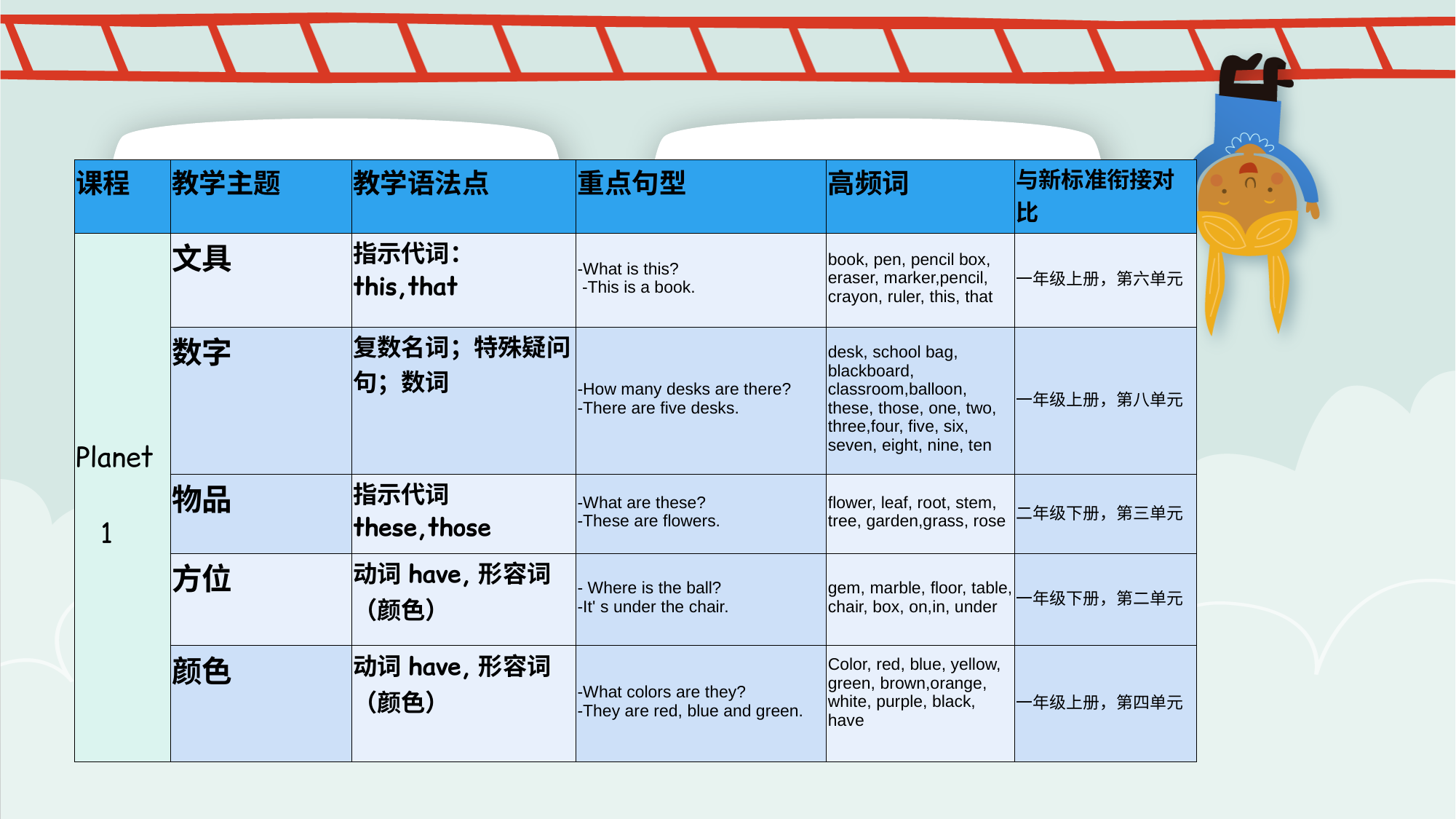

| 课程 | 教学主题 | 教学语法点 | 重点句型 | 高频词 | 与新标准衔接对比 |
| --- | --- | --- | --- | --- | --- |
| Planet 1 | 文具 | 指示代词：this,that | -What is this? -This is a book. | book, pen, pencil box, eraser, marker,pencil, crayon, ruler, this, that | 一年级上册，第六单元 |
|  | 数字 | 复数名词；特殊疑问句；数词 | -How many desks are there? -There are five desks. | desk, school bag, blackboard, classroom,balloon, these, those, one, two, three,four, five, six, seven, eight, nine, ten | 一年级上册，第八单元 |
|  | 物品 | 指示代词these,those | -What are these? -These are flowers. | flower, leaf, root, stem, tree, garden,grass, rose | 二年级下册，第三单元 |
|  | 方位 | 动词have,形容词（颜色） | - Where is the ball? -It' s under the chair. | gem, marble, floor, table, chair, box, on,in, under | 一年级下册，第二单元 |
|  | 颜色 | 动词have,形容词（颜色） | -What colors are they? -They are red, blue and green. | Color, red, blue, yellow, green, brown,orange, white, purple, black, have | 一年级上册，第四单元 |